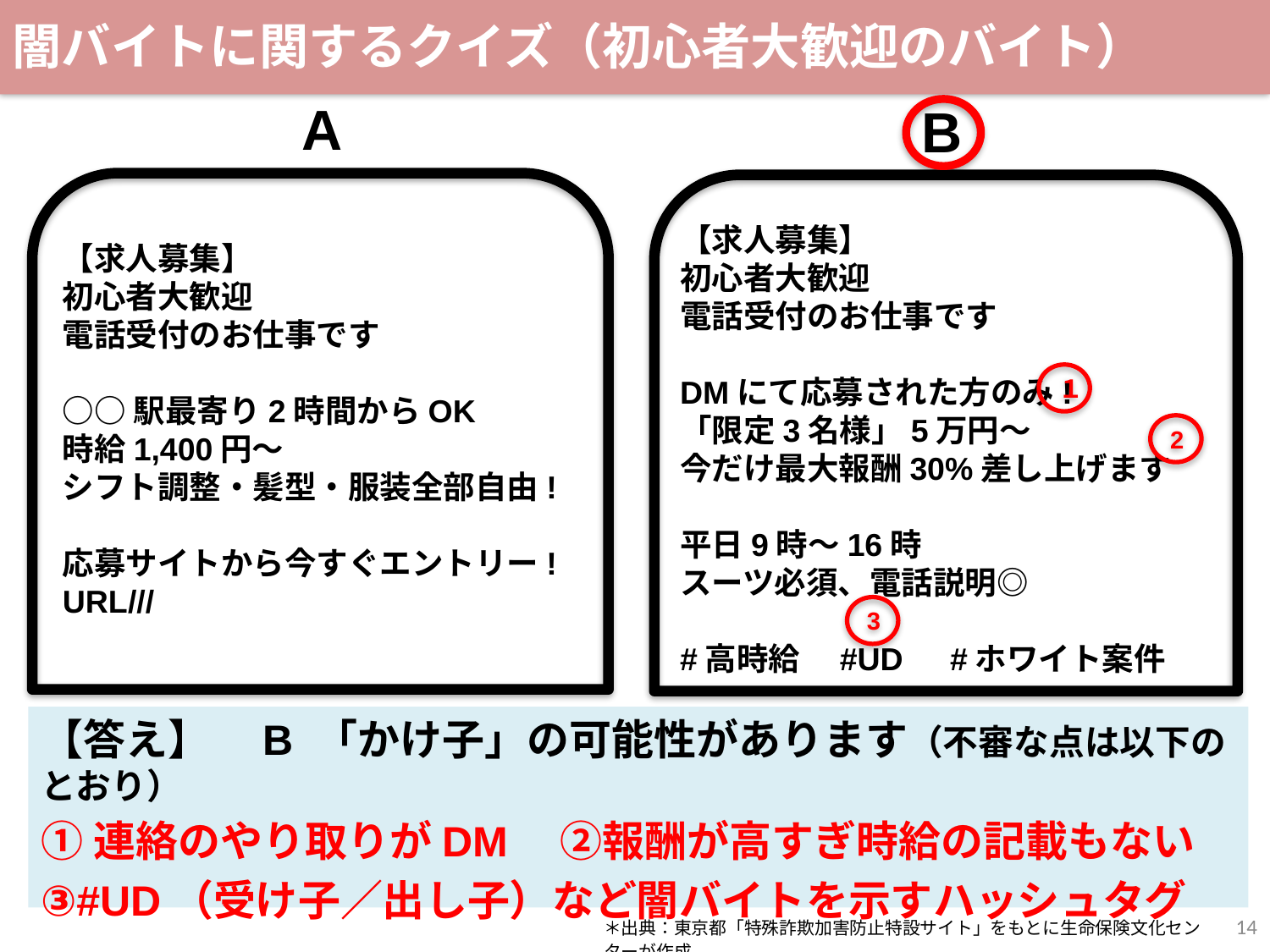

闇バイトに関するクイズ（初心者大歓迎のバイト）

A
B

【求人募集】
初心者大歓迎
電話受付のお仕事です

DMにて応募された方のみ!
「限定3名様」5万円～
今だけ最大報酬30%差し上げます

平日9時～16時
スーツ必須、電話説明◎

#高時給　#UD　#ホワイト案件
【求人募集】
初心者大歓迎
電話受付のお仕事です

○○駅最寄り2時間からOK
時給1,400円～
シフト調整・髪型・服装全部自由!

応募サイトから今すぐエントリー!
URL///
１
2
3
【答え】　B 「かけ子」の可能性があります（不審な点は以下のとおり）
①連絡のやり取りがDM　②報酬が高すぎ時給の記載もない
③#UD（受け子／出し子）など闇バイトを示すハッシュタグ
14
＊出典：東京都「特殊詐欺加害防止特設サイト」をもとに生命保険文化センターが作成